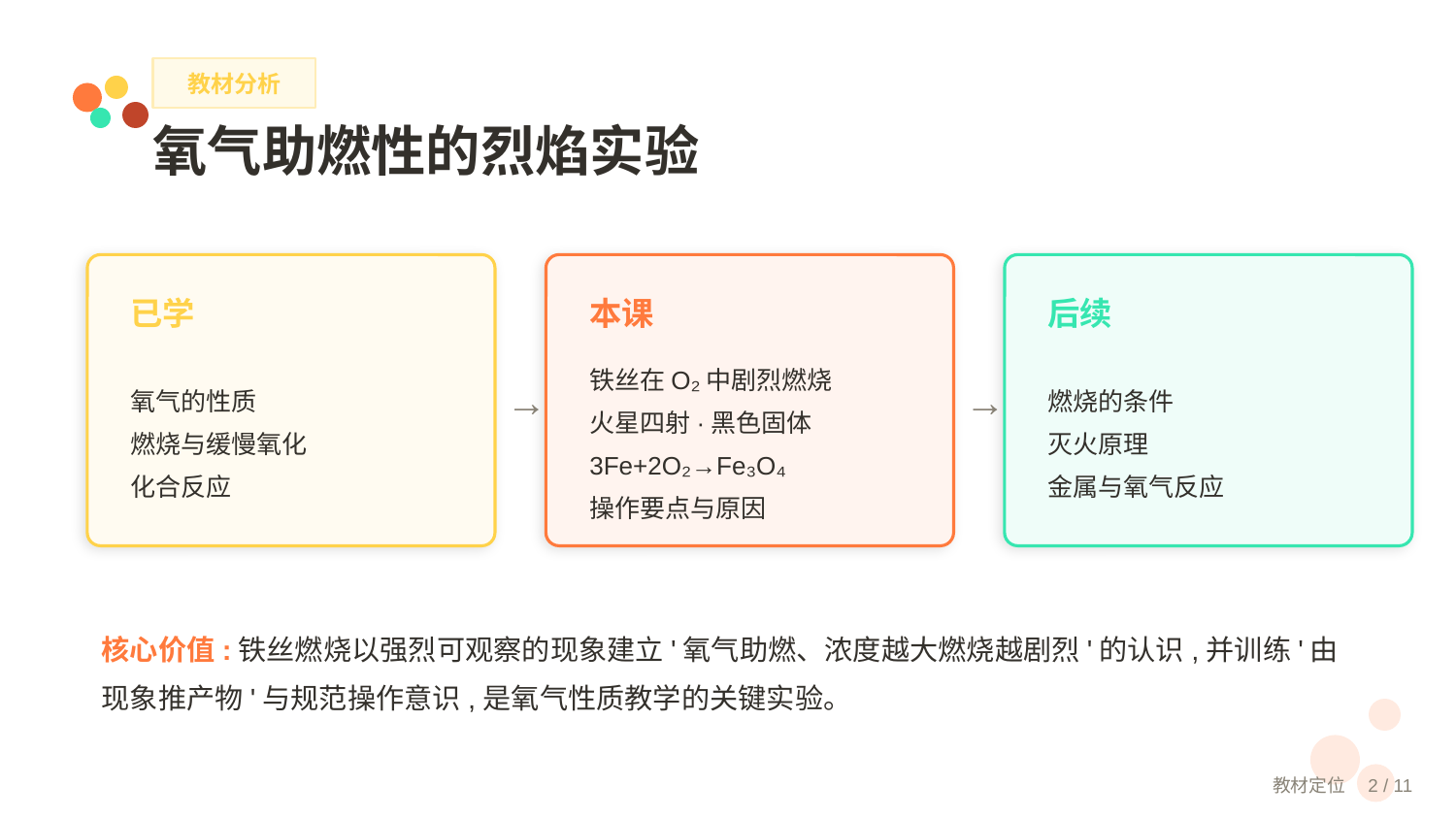

教材分析

氧气助燃性的烈焰实验

已学
本课
后续
氧气的性质
燃烧与缓慢氧化
化合反应
铁丝在O₂中剧烈燃烧
火星四射·黑色固体
3Fe+2O₂→Fe₃O₄
操作要点与原因
燃烧的条件
灭火原理
金属与氧气反应
→
→
核心价值:铁丝燃烧以强烈可观察的现象建立'氧气助燃、浓度越大燃烧越剧烈'的认识,并训练'由现象推产物'与规范操作意识,是氧气性质教学的关键实验。

教材定位　2 / 11